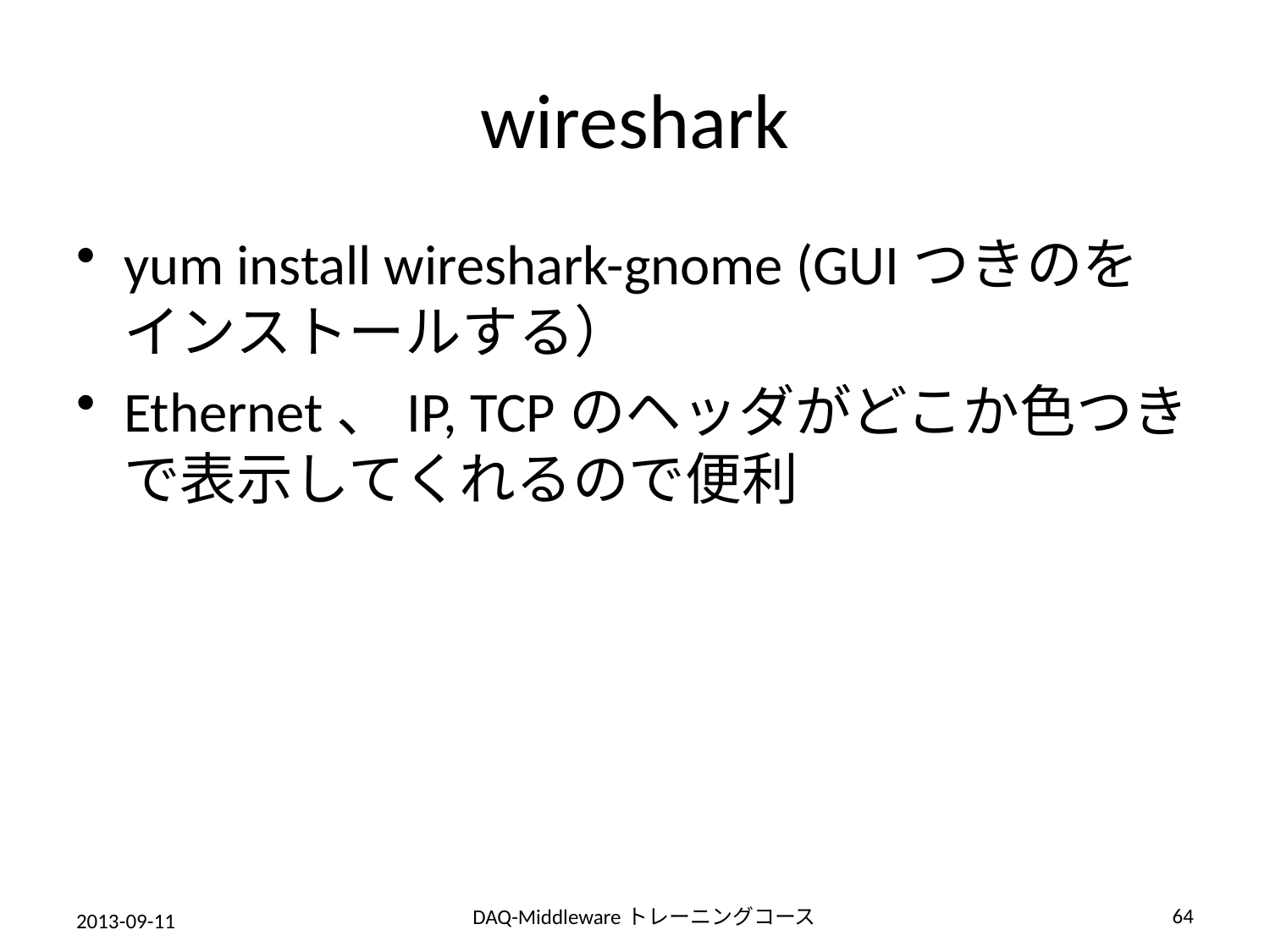

# wireshark
yum install wireshark-gnome (GUIつきのをインストールする）
Ethernet、IP, TCPのヘッダがどこか色つきで表示してくれるので便利

64
DAQ-Middlewareトレーニングコース
2013-09-11